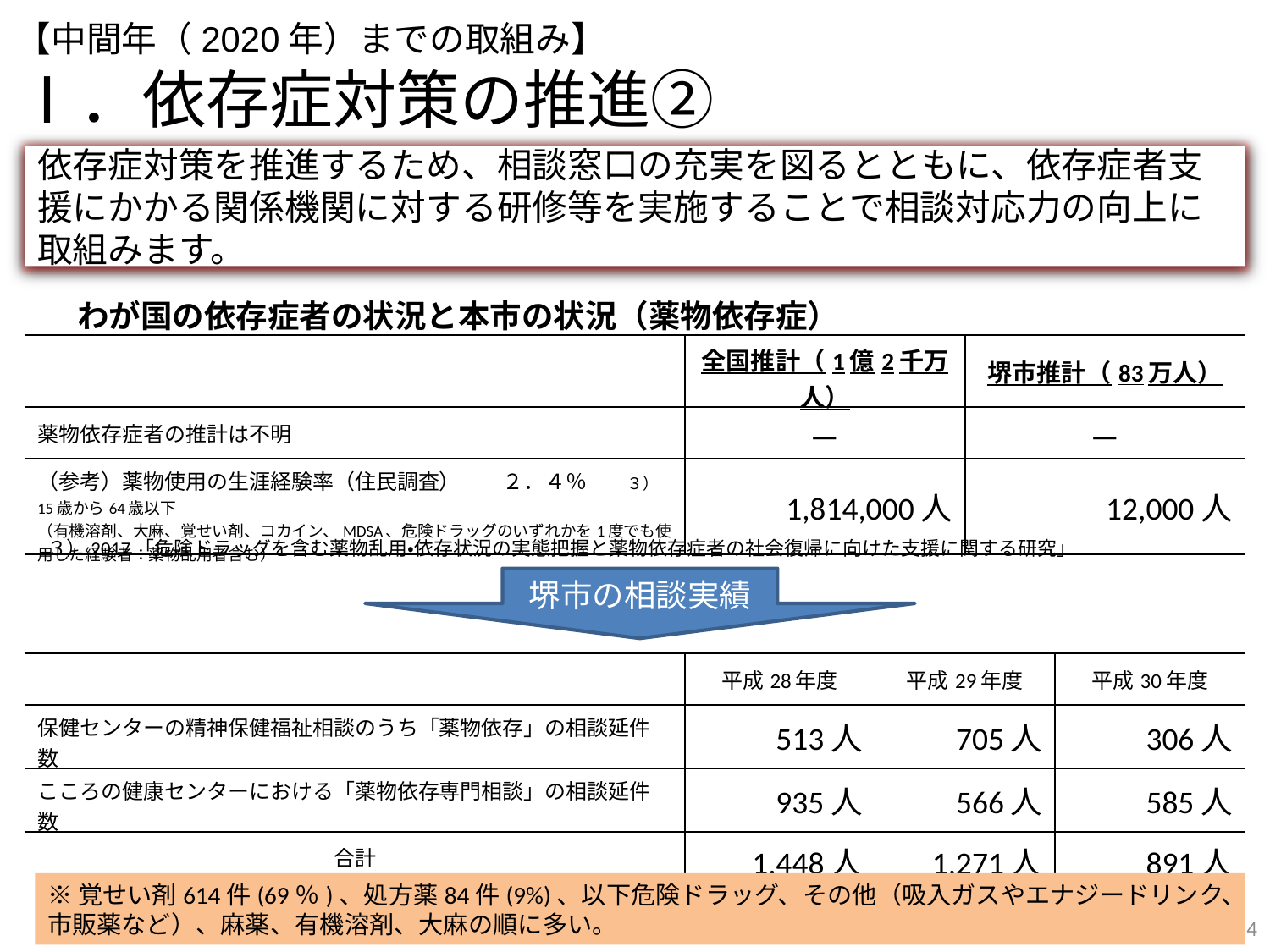

# 【中間年（2020年）までの取組み】 Ⅰ．依存症対策の推進②
依存症対策を推進するため、相談窓口の充実を図るとともに、依存症者支援にかかる関係機関に対する研修等を実施することで相談対応力の向上に取組みます。
わが国の依存症者の状況と本市の状況（薬物依存症）
|  | 全国推計（1億2千万人） | 堺市推計（83万人） |
| --- | --- | --- |
| 薬物依存症者の推計は不明 | － | － |
| （参考）薬物使用の生涯経験率（住民調査）　　２．４％　　３） 15歳から64歳以下 （有機溶剤、大麻、覚せい剤、コカイン、MDSA、危険ドラッグのいずれかを1度でも使用した経験者：薬物乱用者含む） | 1,814,000人 | 12,000人 |
３）2017「危険ドラッグを含む薬物乱用・依存状況の実態把握と薬物依存症者の社会復帰に向けた支援に関する研究」
堺市の相談実績
|  | 平成28年度 | 平成29年度 | 平成30年度 |
| --- | --- | --- | --- |
| 保健センターの精神保健福祉相談のうち「薬物依存」の相談延件数 | 513人 | 705人 | 306人 |
| こころの健康センターにおける「薬物依存専門相談」の相談延件数 | 935人 | 566人 | 585人 |
| 合計 | 1,448人 | 1,271人 | 891人 |
※覚せい剤614件(69％)、処方薬84件(9%)、以下危険ドラッグ、その他（吸入ガスやエナジードリンク、市販薬など）、麻薬、有機溶剤、大麻の順に多い。
4